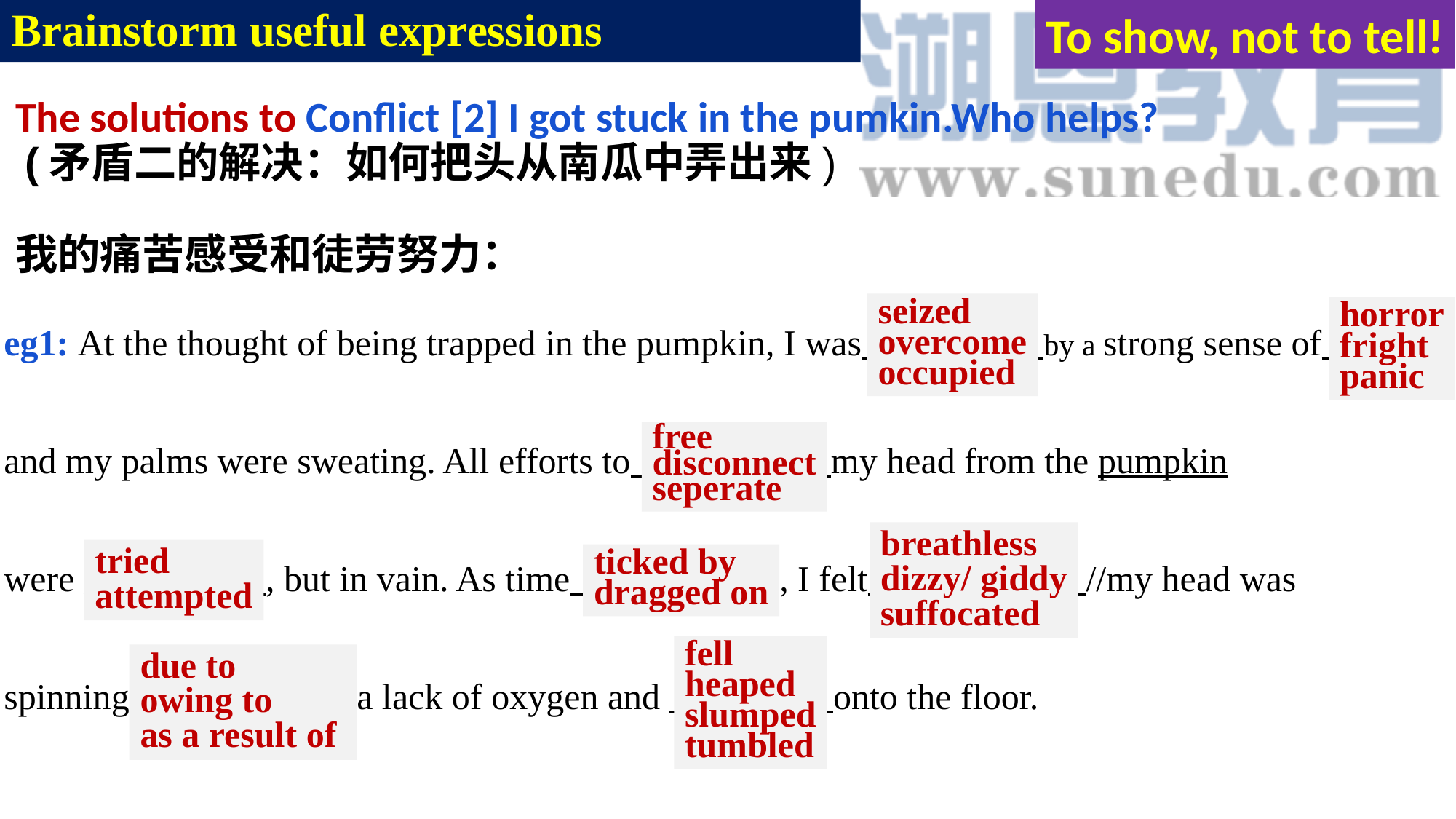

# Brainstorm useful expressions
To show, not to tell!
The solutions to Conflict [2] I got stuck in the pumkin.Who helps?
 (矛盾二的解决：如何把头从南瓜中弄出来)

我的痛苦感受和徒劳努力：
seized
overcome
occupied
horror
fright
panic
eg1: At the thought of being trapped in the pumpkin, I was                    by a strong sense of

and my palms were sweating. All efforts to                      my head from the pumpkin

were                     , but in vain. As time                       , I felt                        //my head was

spinning                         a lack of oxygen and                   onto the floor.

free
disconnect
seperate
breathless
dizzy/ giddy
suffocated
tried
attempted
ticked by
dragged on
fell
heaped
slumped
tumbled
due to
owing to
as a result of